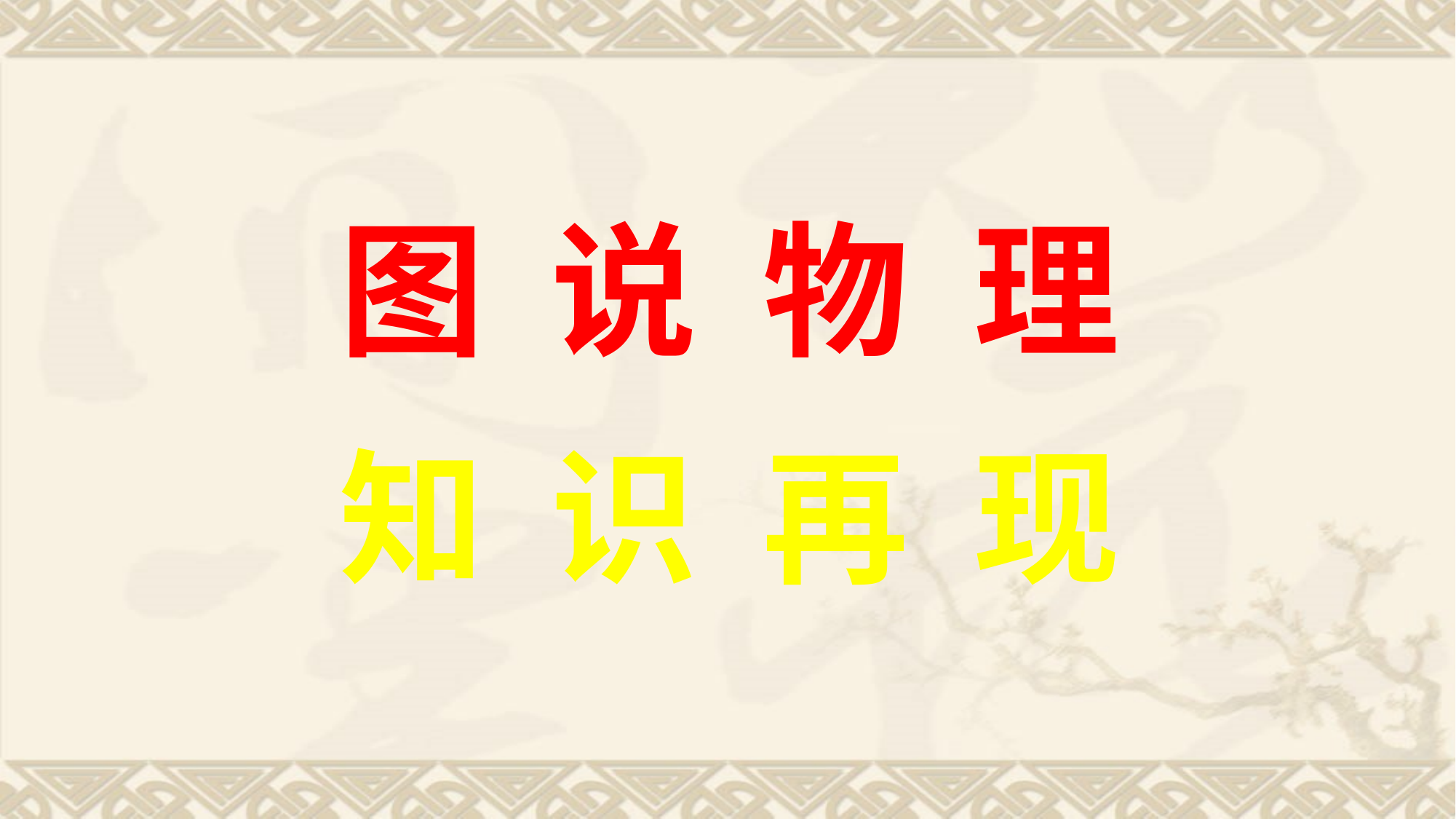

图  说  物  理
知  识  再  现